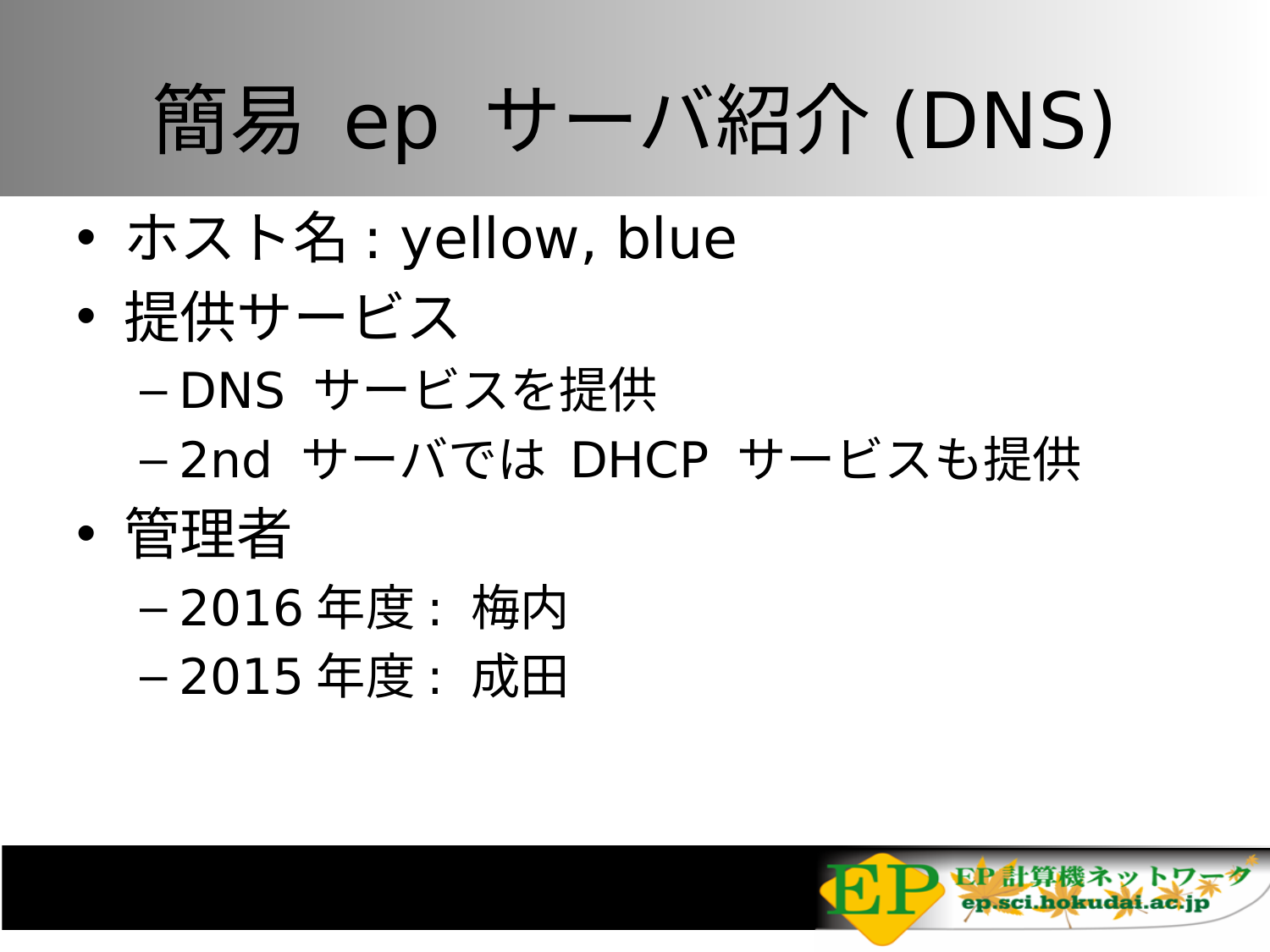

# 簡易 ep サーバ紹介(DNS)
ホスト名: yellow, blue
提供サービス
DNS サービスを提供
2nd サーバでは DHCP サービスも提供
管理者
2016年度: 梅内
2015年度: 成田